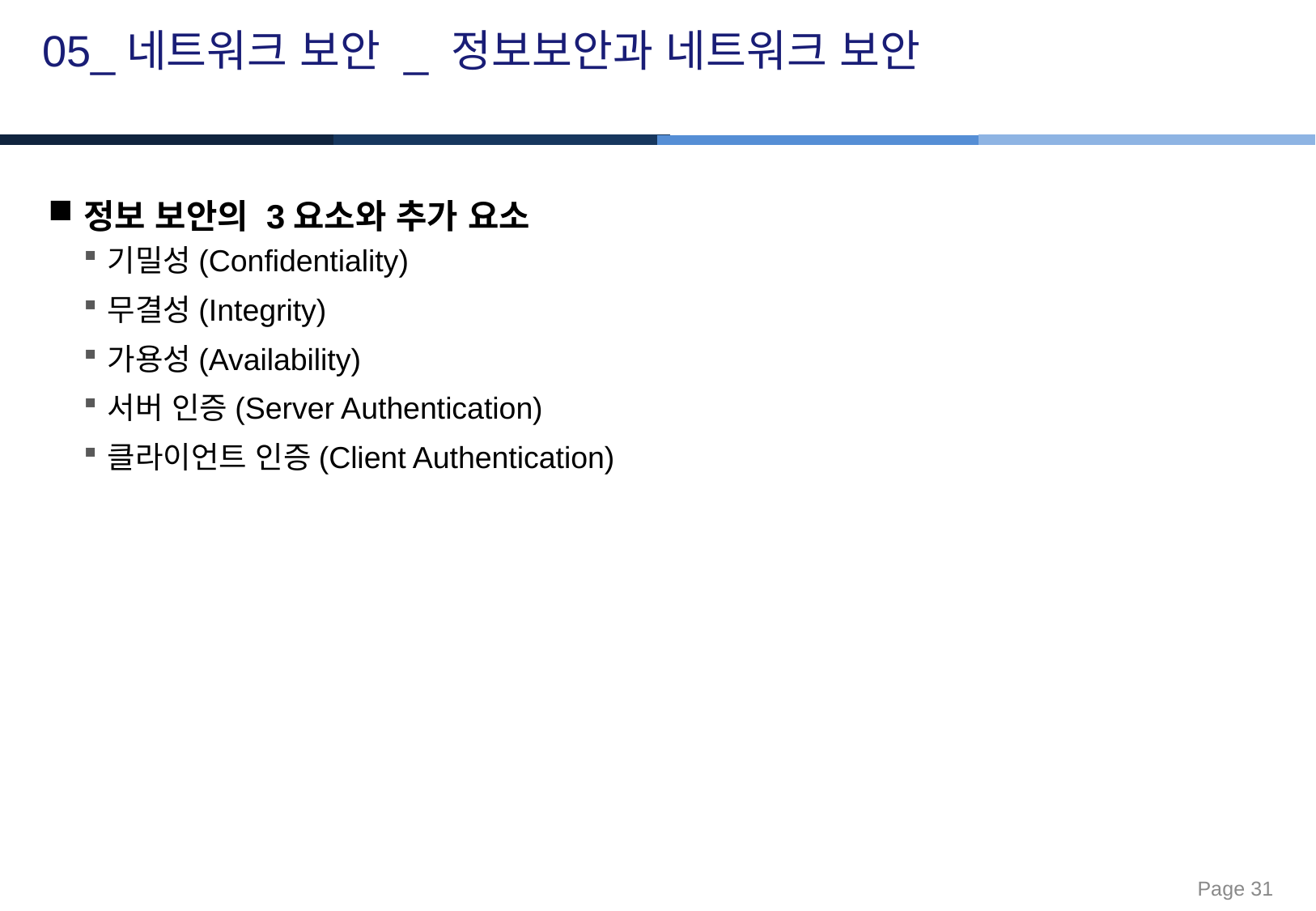

05_네트워크 보안 _ 정보보안과 네트워크 보안
정보 보안의 3요소와 추가 요소
기밀성(Confidentiality)
무결성(Integrity)
가용성(Availability)
서버 인증(Server Authentication)
클라이언트 인증(Client Authentication)

Page 31